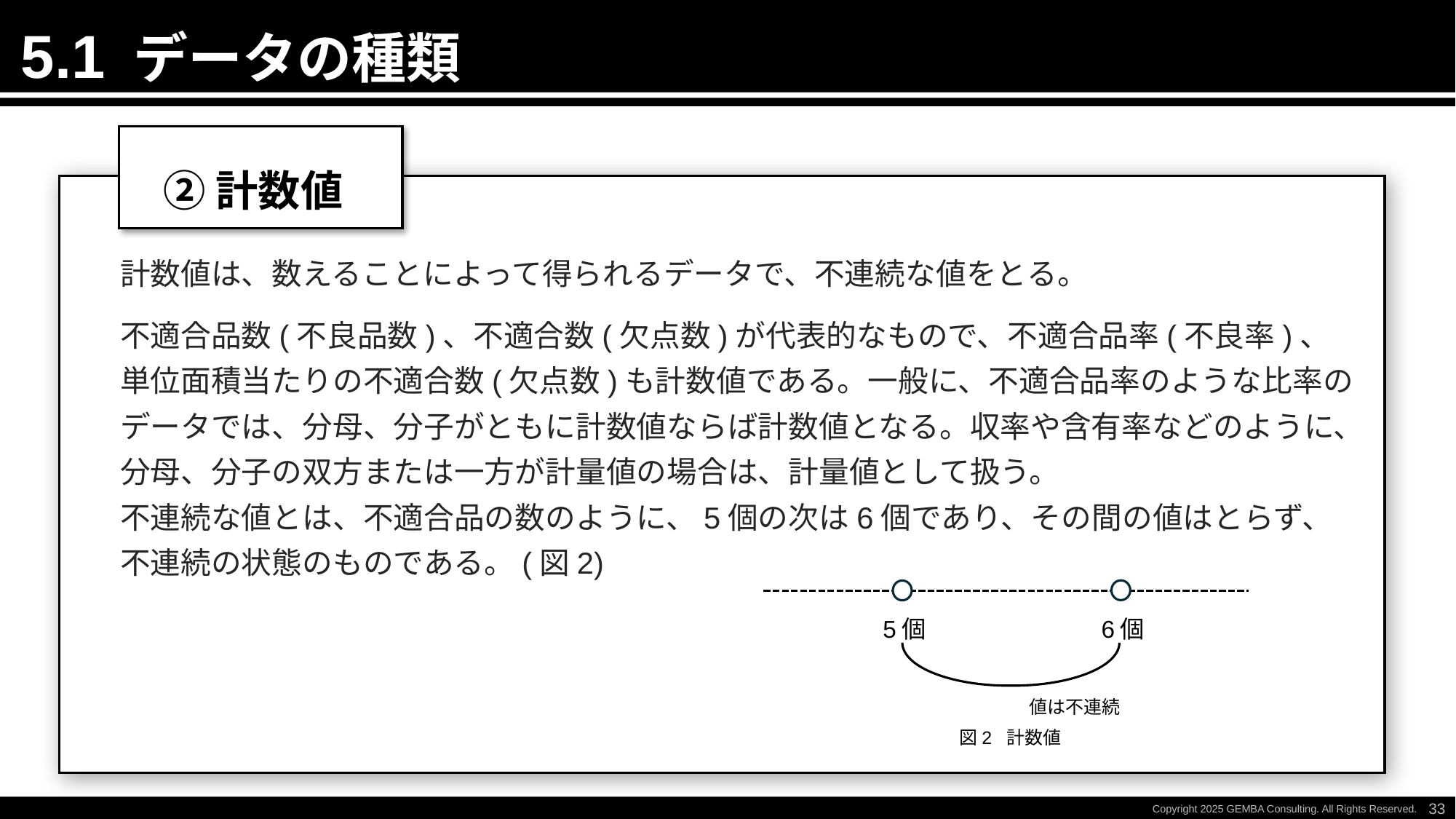

5.1 データの種類

②計数値

計数値は、数えることによって得られるデータで、不連続な値をとる。

不適合品数(不良品数)、不適合数(欠点数)が代表的なもので、不適合品率(不良率)、
単位面積当たりの不適合数(欠点数)も計数値である。一般に、不適合品率のような比率の
データでは、分母、分子がともに計数値ならば計数値となる。収率や含有率などのように、
分母、分子の双方または一方が計量値の場合は、計量値として扱う。
不連続な値とは、不適合品の数のように、5個の次は6個であり、その間の値はとらず、
不連続の状態のものである。(図2)

5個
6個
値は不連続
図2  計数値
33